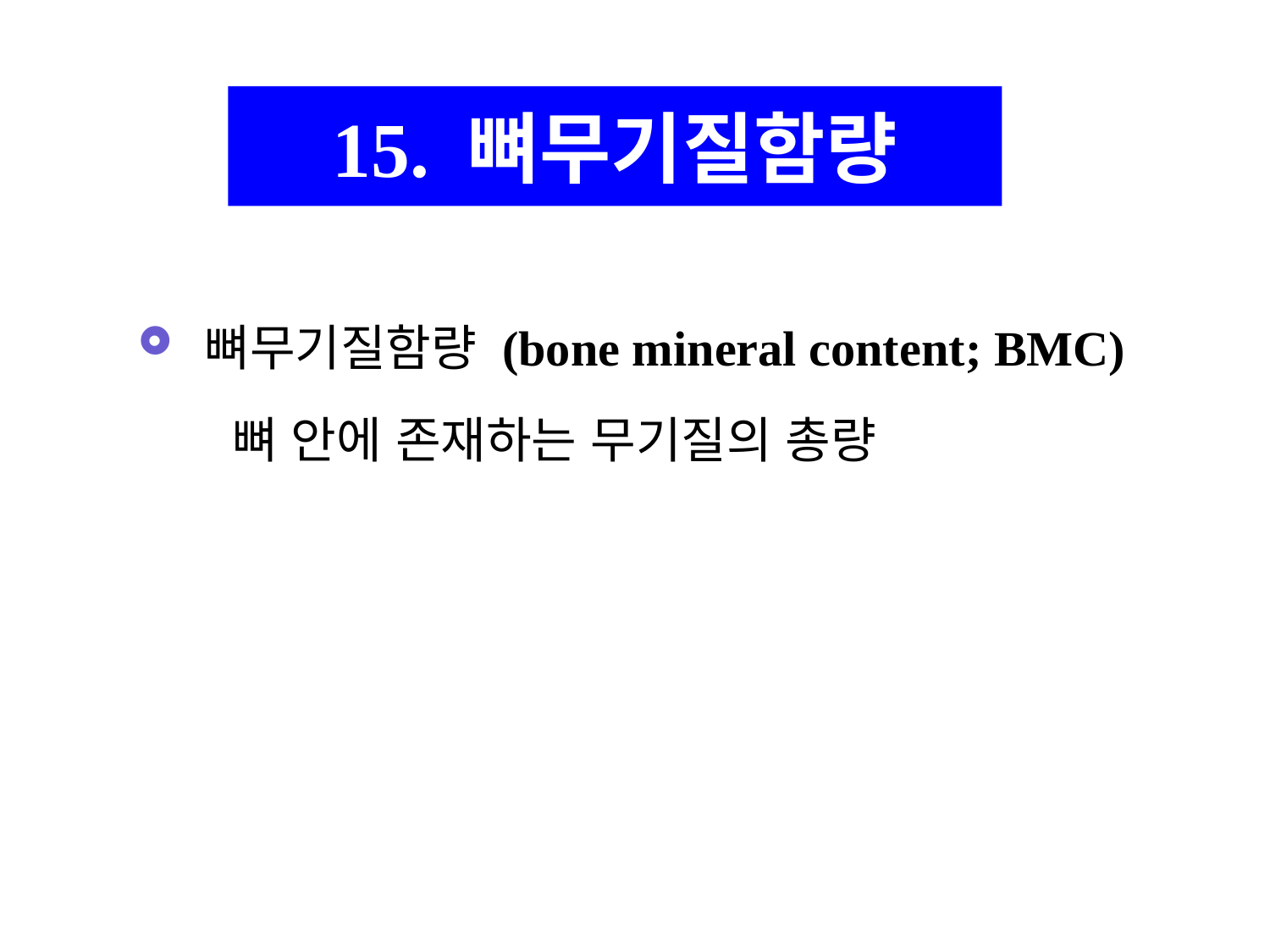

15. 뼈무기질함량

뼈무기질함량 (bone mineral content; BMC)
      뼈 안에 존재하는 무기질의 총량